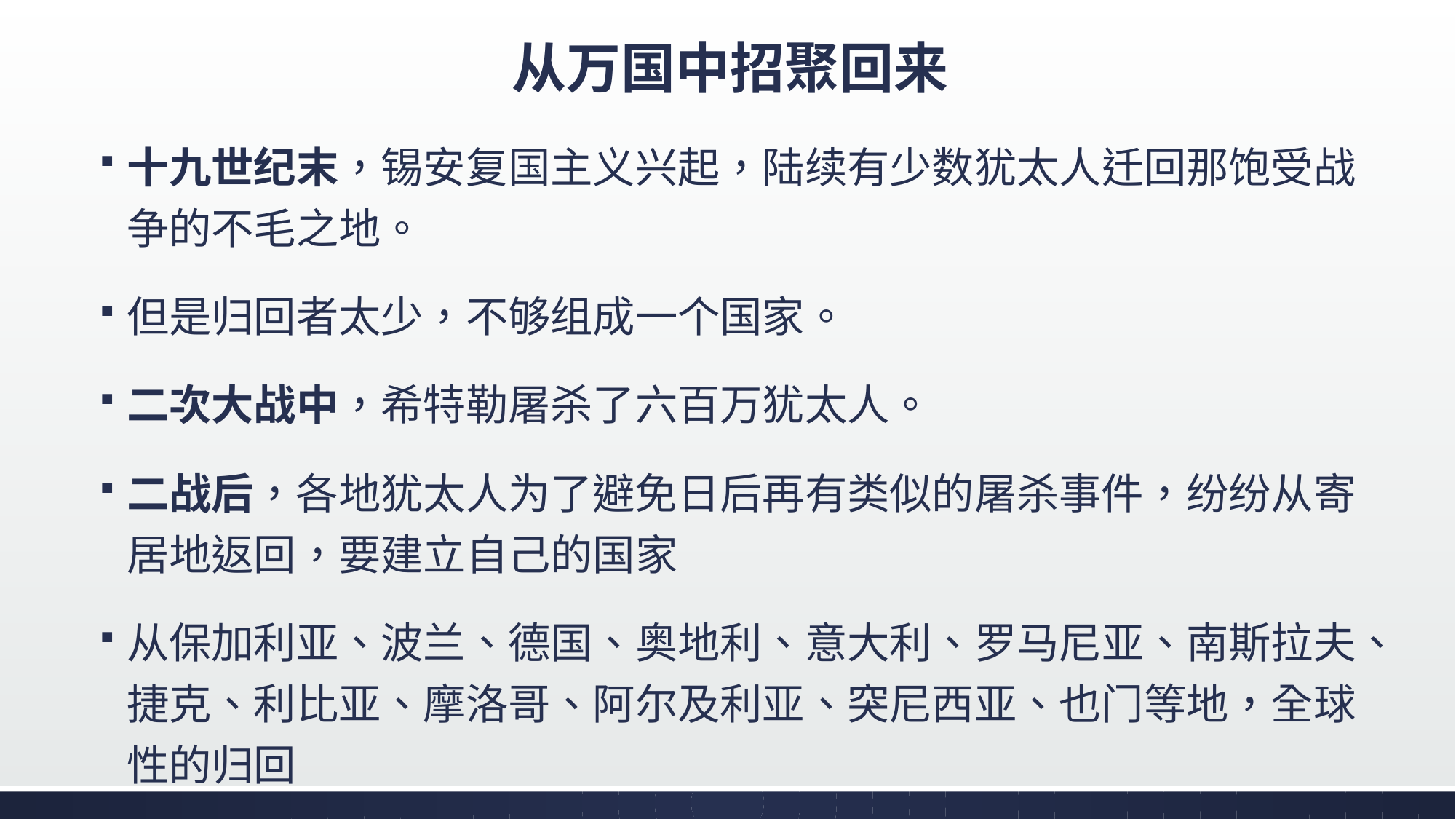

# 从万国中招聚回来
十九世纪末，锡安复国主义兴起，陆续有少数犹太人迁回那饱受战争的不毛之地。
但是归回者太少，不够组成一个国家。
二次大战中，希特勒屠杀了六百万犹太人。
二战后，各地犹太人为了避免日后再有类似的屠杀事件，纷纷从寄居地返回，要建立自己的国家
从保加利亚、波兰、德国、奥地利、意大利、罗马尼亚、南斯拉夫、捷克、利比亚、摩洛哥、阿尔及利亚、突尼西亚、也门等地，全球性的归回